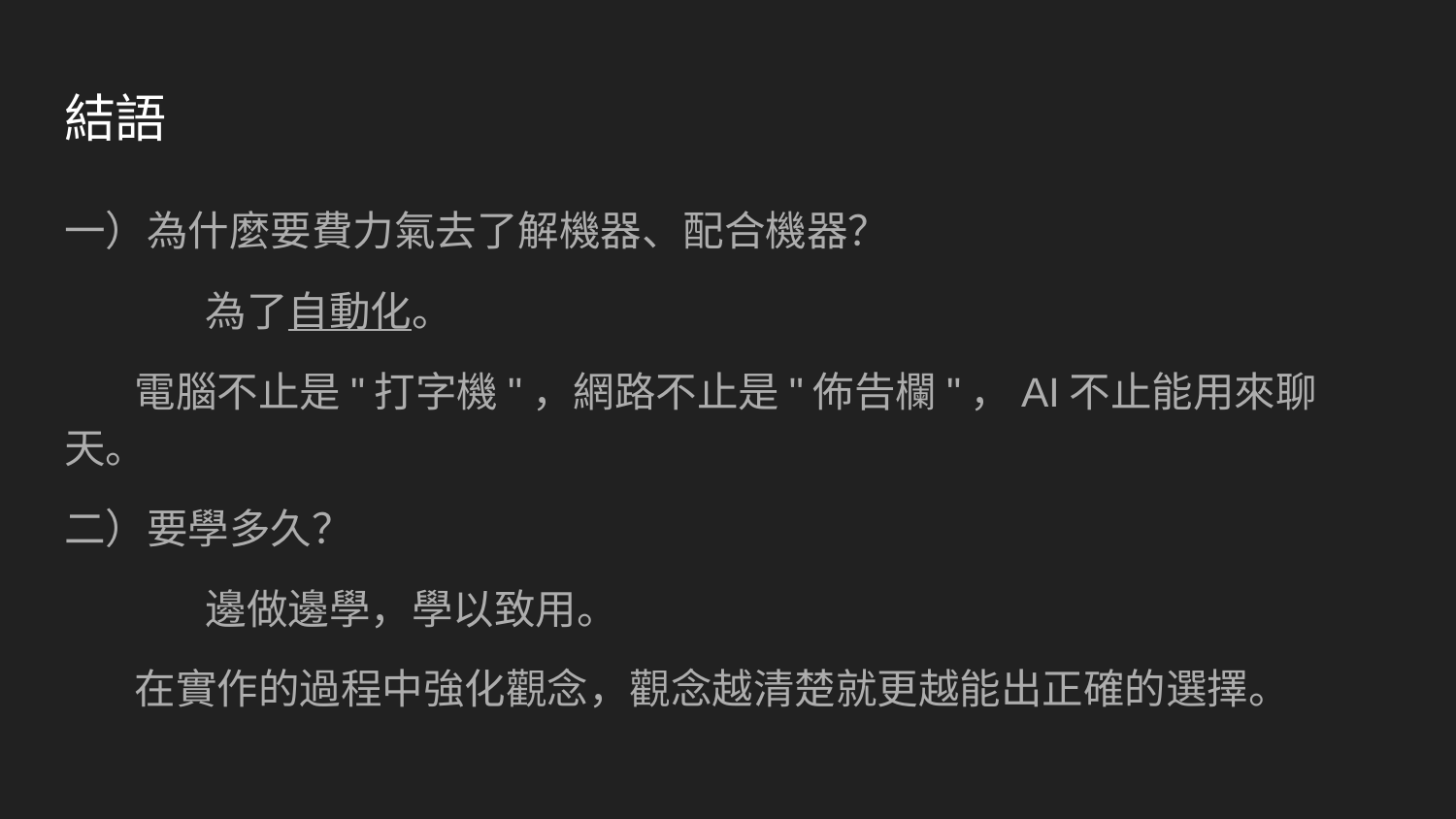

# 結語
一）為什麼要費力氣去了解機器、配合機器？
	為了自動化。
電腦不止是"打字機"，網路不止是"佈告欄"，AI不止能用來聊天。
二）要學多久？
	邊做邊學，學以致用。
在實作的過程中強化觀念，觀念越清楚就更越能出正確的選擇。